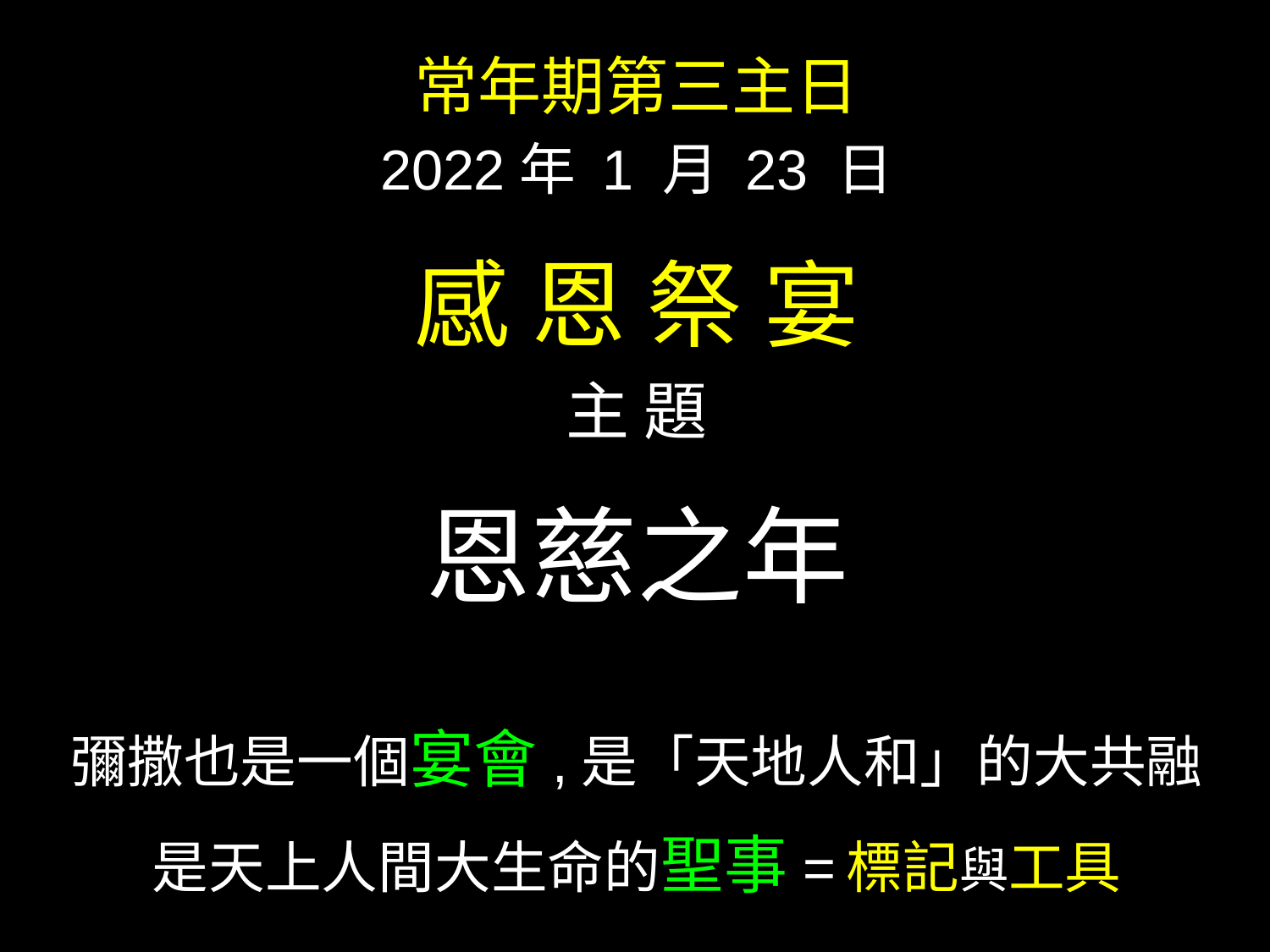

常年期第三主日
2022年 1 月 23 日

感 恩 祭 宴

主 題
恩慈之年
彌撒也是一個宴會,是「天地人和」的大共融
是天上人間大生命的聖事= 標記與工具